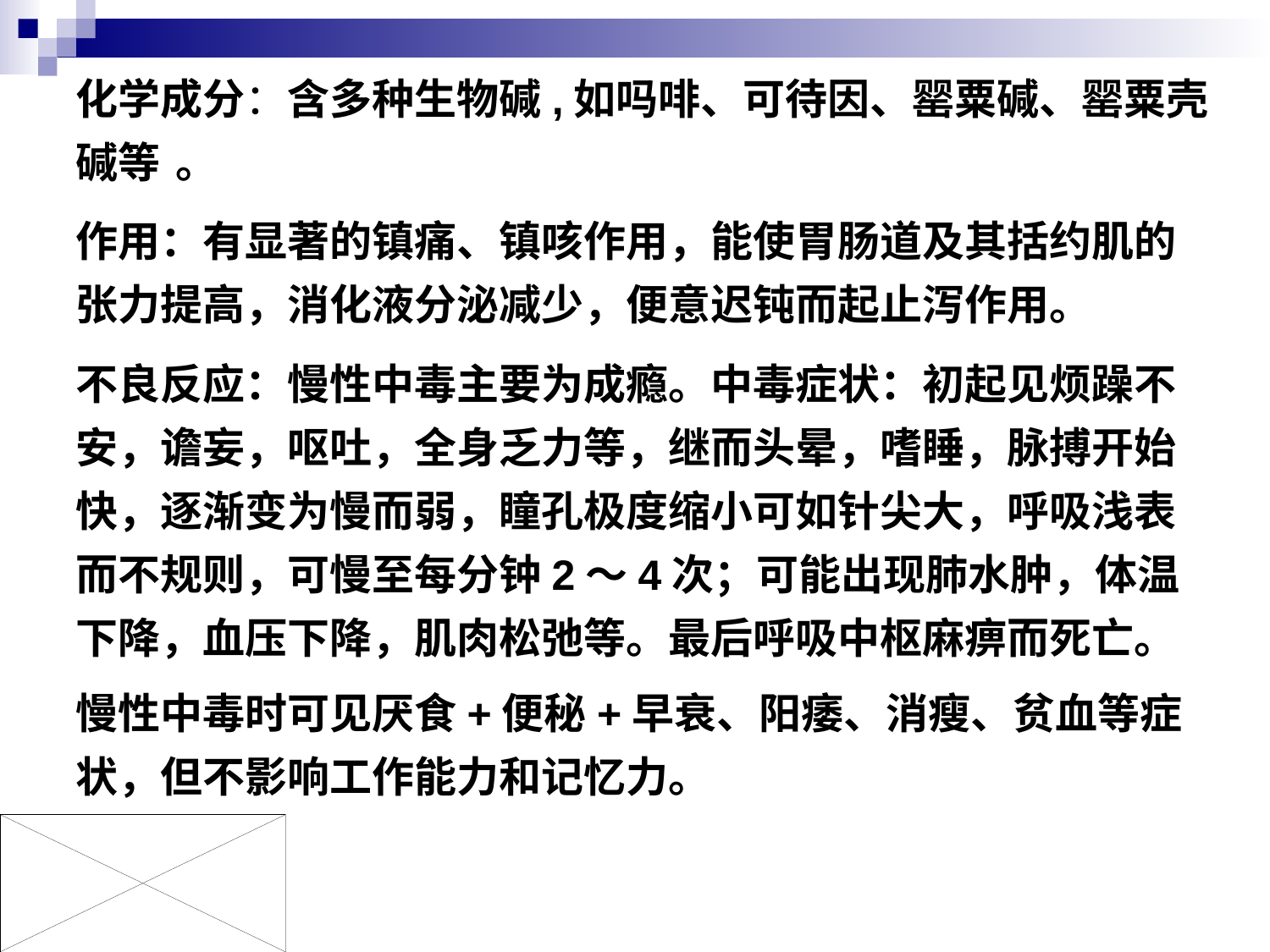

化学成分：含多种生物碱,如吗啡、可待因、罂粟碱、罂粟壳碱等 。
作用：有显著的镇痛、镇咳作用，能使胃肠道及其括约肌的张力提高，消化液分泌减少，便意迟钝而起止泻作用。
不良反应：慢性中毒主要为成瘾。中毒症状：初起见烦躁不安，谵妄，呕吐，全身乏力等，继而头晕，嗜睡，脉搏开始快，逐渐变为慢而弱，瞳孔极度缩小可如针尖大，呼吸浅表而不规则，可慢至每分钟2～4次；可能出现肺水肿，体温下降，血压下降，肌肉松弛等。最后呼吸中枢麻痹而死亡。
慢性中毒时可见厌食+便秘+早衰、阳痿、消瘦、贫血等症状，但不影响工作能力和记忆力。